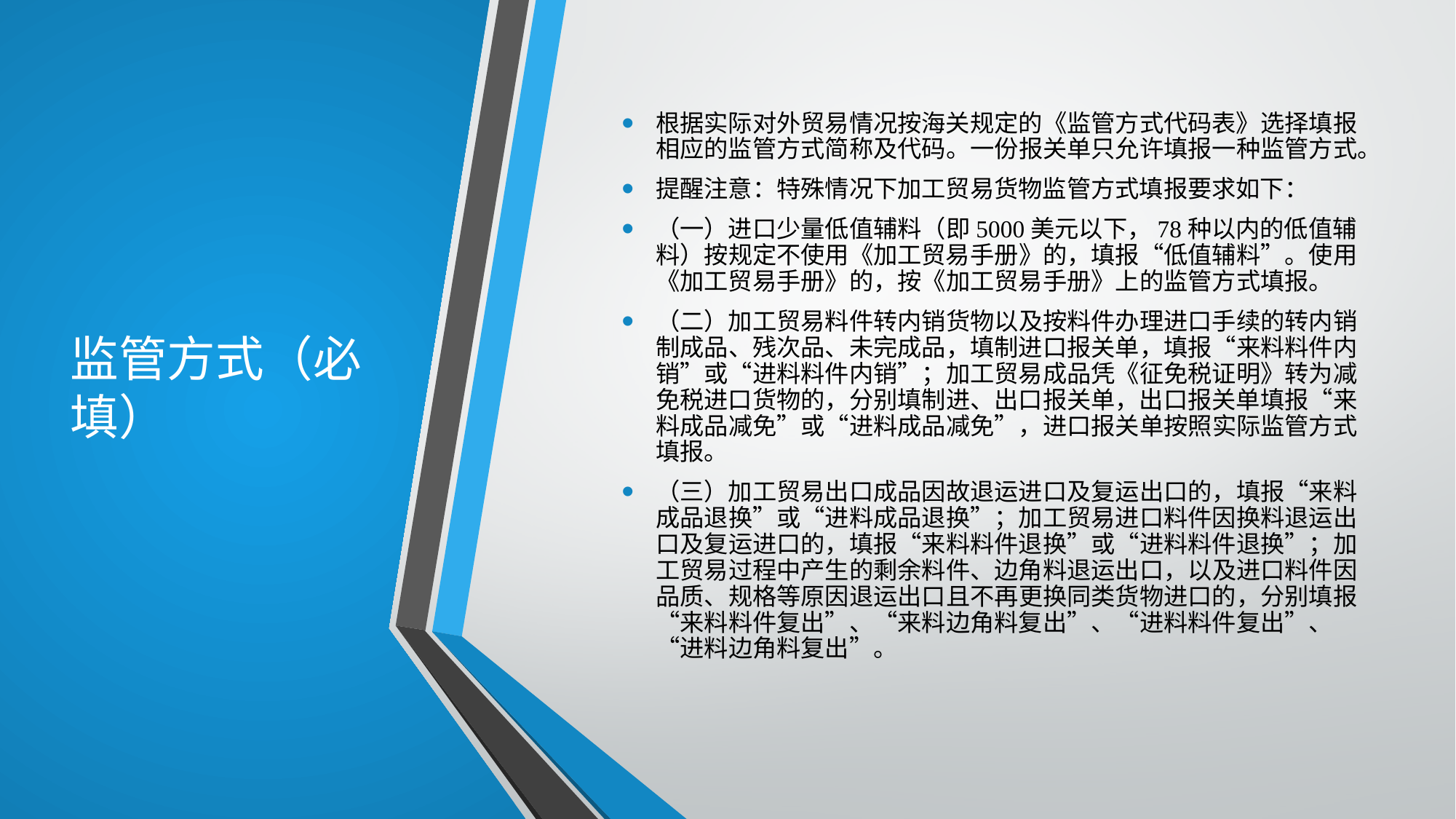

# 监管方式（必填）
根据实际对外贸易情况按海关规定的《监管方式代码表》选择填报相应的监管方式简称及代码。一份报关单只允许填报一种监管方式。
提醒注意：特殊情况下加工贸易货物监管方式填报要求如下：
（一）进口少量低值辅料（即5000美元以下，78种以内的低值辅料）按规定不使用《加工贸易手册》的，填报“低值辅料”。使用《加工贸易手册》的，按《加工贸易手册》上的监管方式填报。
（二）加工贸易料件转内销货物以及按料件办理进口手续的转内销制成品、残次品、未完成品，填制进口报关单，填报“来料料件内销”或“进料料件内销”；加工贸易成品凭《征免税证明》转为减免税进口货物的，分别填制进、出口报关单，出口报关单填报“来料成品减免”或“进料成品减免”，进口报关单按照实际监管方式填报。
（三）加工贸易出口成品因故退运进口及复运出口的，填报“来料成品退换”或“进料成品退换”；加工贸易进口料件因换料退运出口及复运进口的，填报“来料料件退换”或“进料料件退换”；加工贸易过程中产生的剩余料件、边角料退运出口，以及进口料件因品质、规格等原因退运出口且不再更换同类货物进口的，分别填报“来料料件复出”、“来料边角料复出”、“进料料件复出”、“进料边角料复出”。